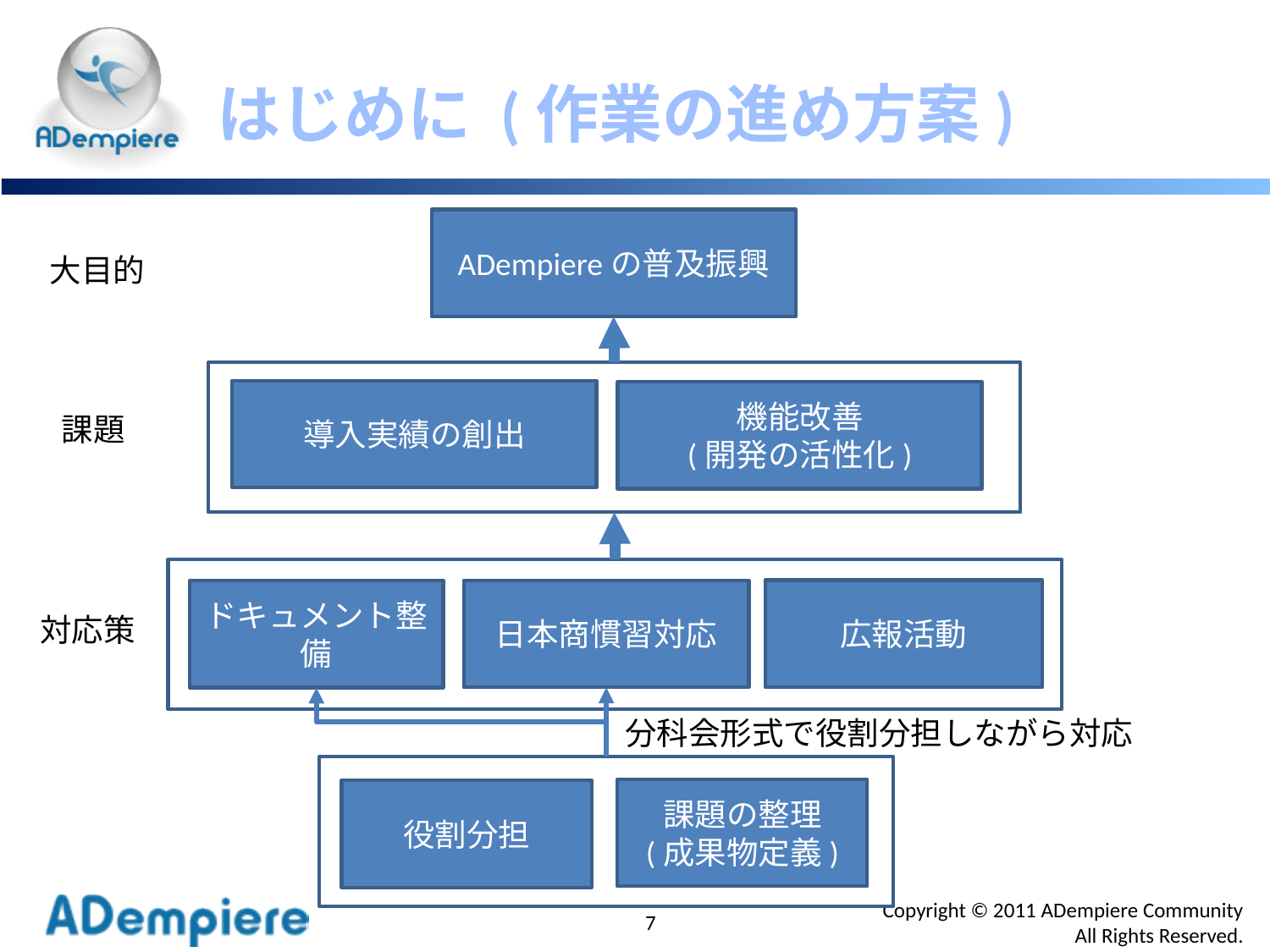

# はじめに (作業の進め方案)
ADempiereの普及振興
大目的

導入実績の創出
機能改善
(開発の活性化)
課題

広報活動
日本商慣習対応
ドキュメント整備
対応策
分科会形式で役割分担しながら対応

課題の整理
(成果物定義)
役割分担